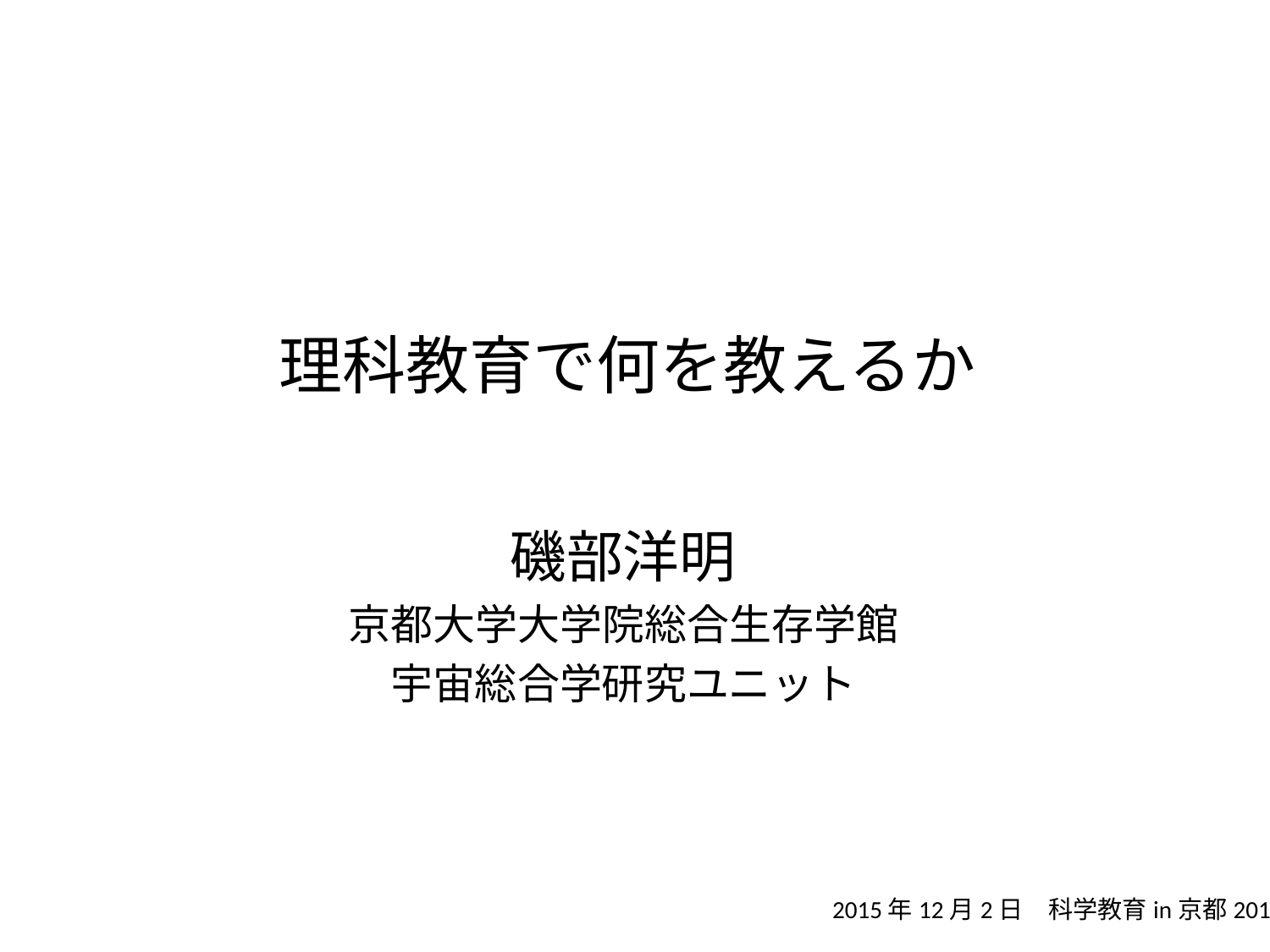

# 理科教育で何を教えるか
磯部洋明
京都大学大学院総合生存学館
宇宙総合学研究ユニット
2015年12月2日　科学教育in京都2015